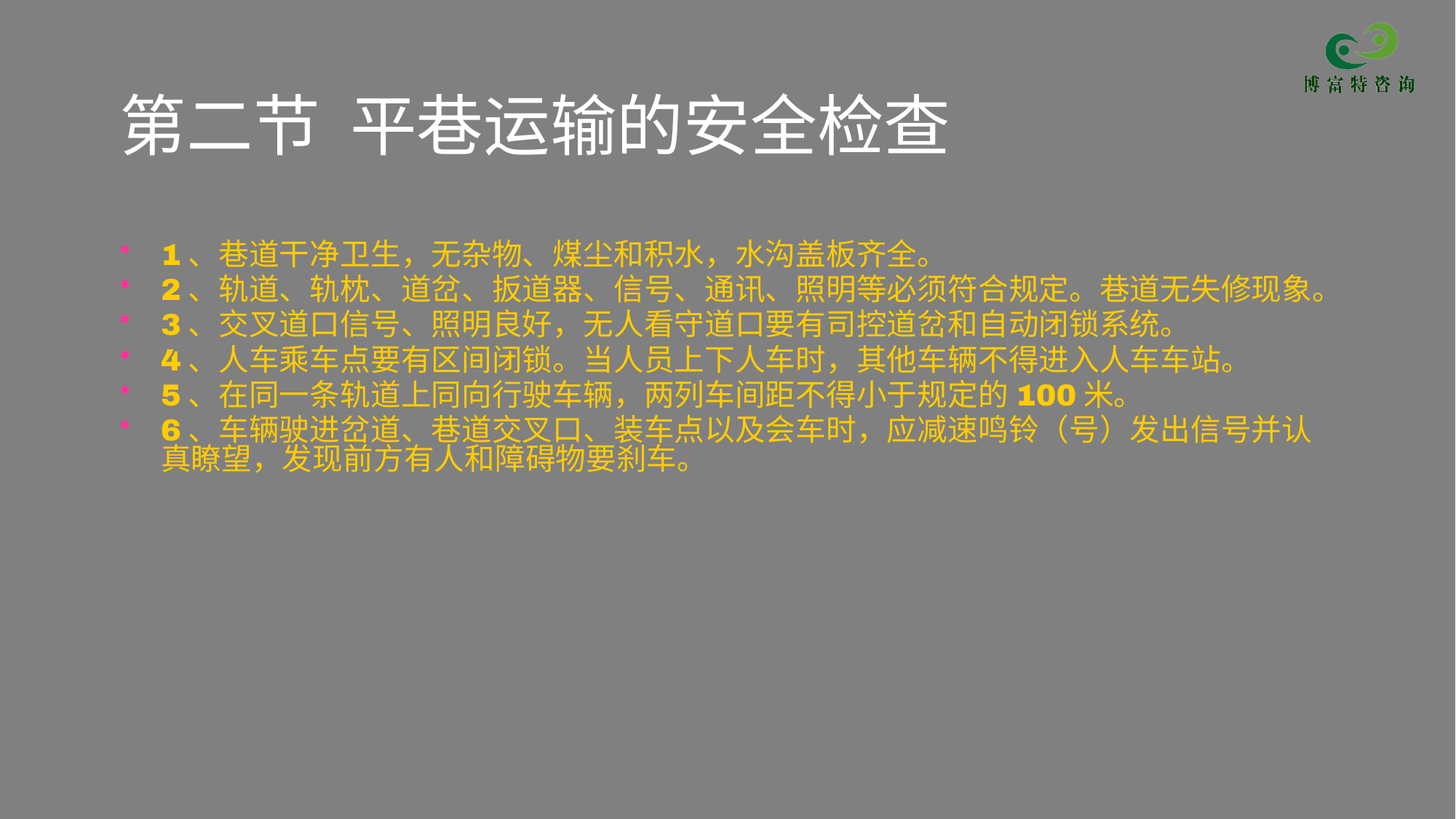

# 第二节  平巷运输的安全检查
1、巷道干净卫生，无杂物、煤尘和积水，水沟盖板齐全。
2、轨道、轨枕、道岔、扳道器、信号、通讯、照明等必须符合规定。巷道无失修现象。
3、交叉道口信号、照明良好，无人看守道口要有司控道岔和自动闭锁系统。
4、人车乘车点要有区间闭锁。当人员上下人车时，其他车辆不得进入人车车站。
5、在同一条轨道上同向行驶车辆，两列车间距不得小于规定的100米。
6、车辆驶进岔道、巷道交叉口、装车点以及会车时，应减速鸣铃（号）发出信号并认真瞭望，发现前方有人和障碍物要刹车。